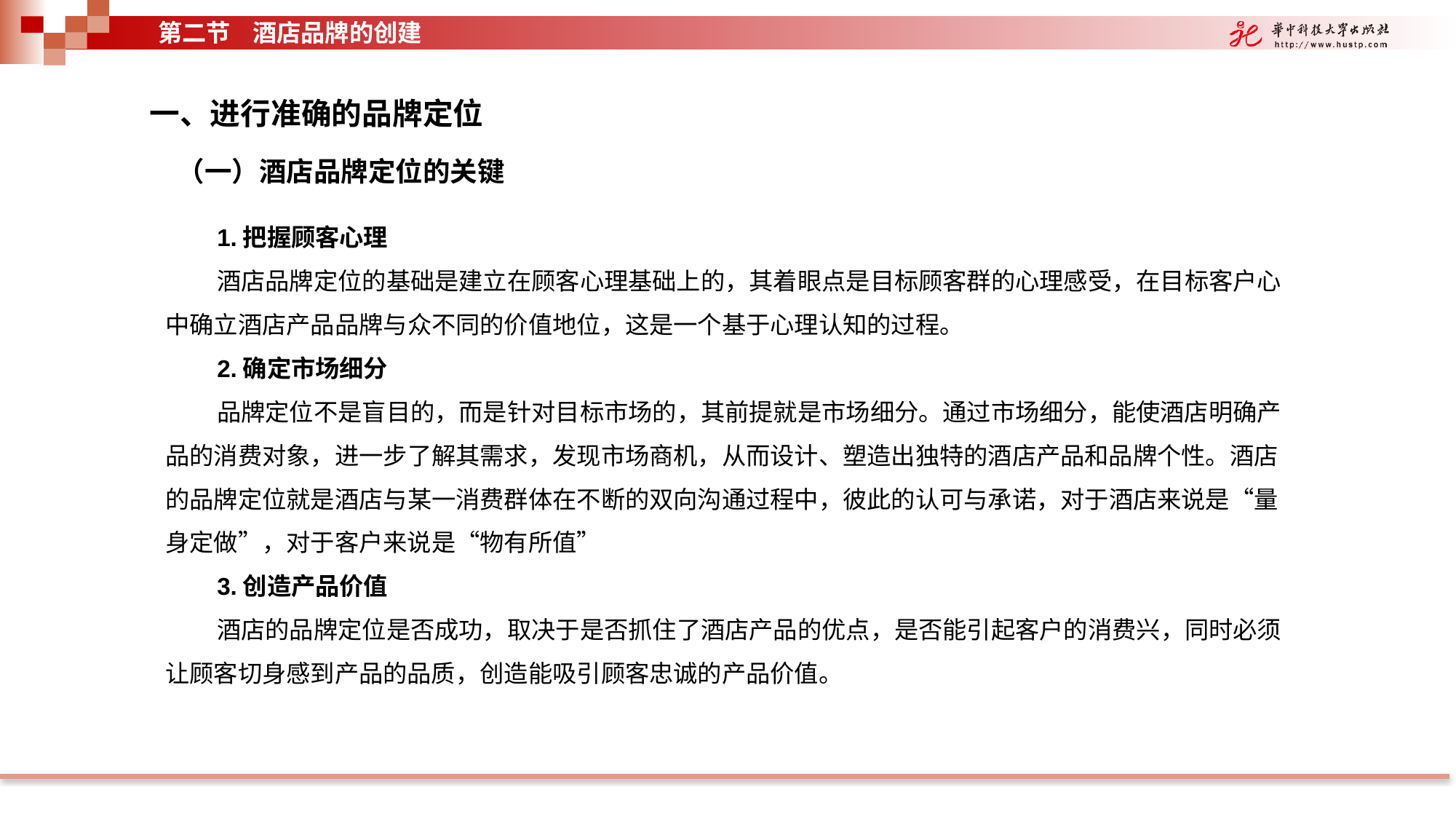

第二节    酒店品牌的创建
一、进行准确的品牌定位
（一）酒店品牌定位的关键
1.把握顾客心理
酒店品牌定位的基础是建立在顾客心理基础上的，其着眼点是目标顾客群的心理感受，在目标客户心中确立酒店产品品牌与众不同的价值地位，这是一个基于心理认知的过程。
2.确定市场细分
品牌定位不是盲目的，而是针对目标市场的，其前提就是市场细分。通过市场细分，能使酒店明确产品的消费对象，进一步了解其需求，发现市场商机，从而设计、塑造出独特的酒店产品和品牌个性。酒店的品牌定位就是酒店与某一消费群体在不断的双向沟通过程中，彼此的认可与承诺，对于酒店来说是“量身定做”，对于客户来说是“物有所值”
3.创造产品价值
酒店的品牌定位是否成功，取决于是否抓住了酒店产品的优点，是否能引起客户的消费兴，同时必须让顾客切身感到产品的品质，创造能吸引顾客忠诚的产品价值。